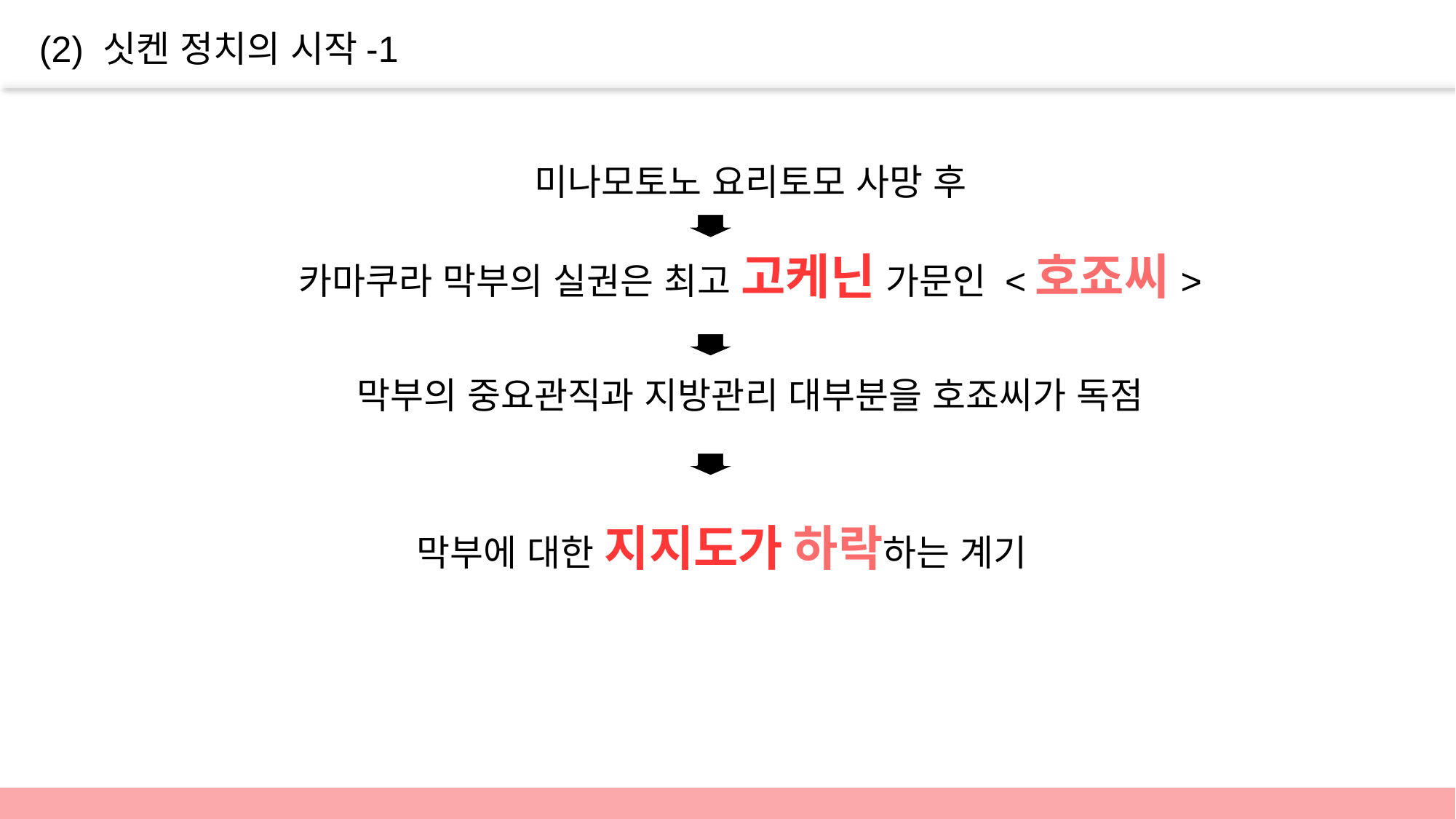

(2) 싯켄 정치의 시작-1

미나모토노 요리토모 사망 후

카마쿠라 막부의 실권은 최고 고케닌 가문인 <호죠씨>

막부의 중요관직과 지방관리 대부분을 호죠씨가 독점

막부에 대한 지지도가 하락하는 계기